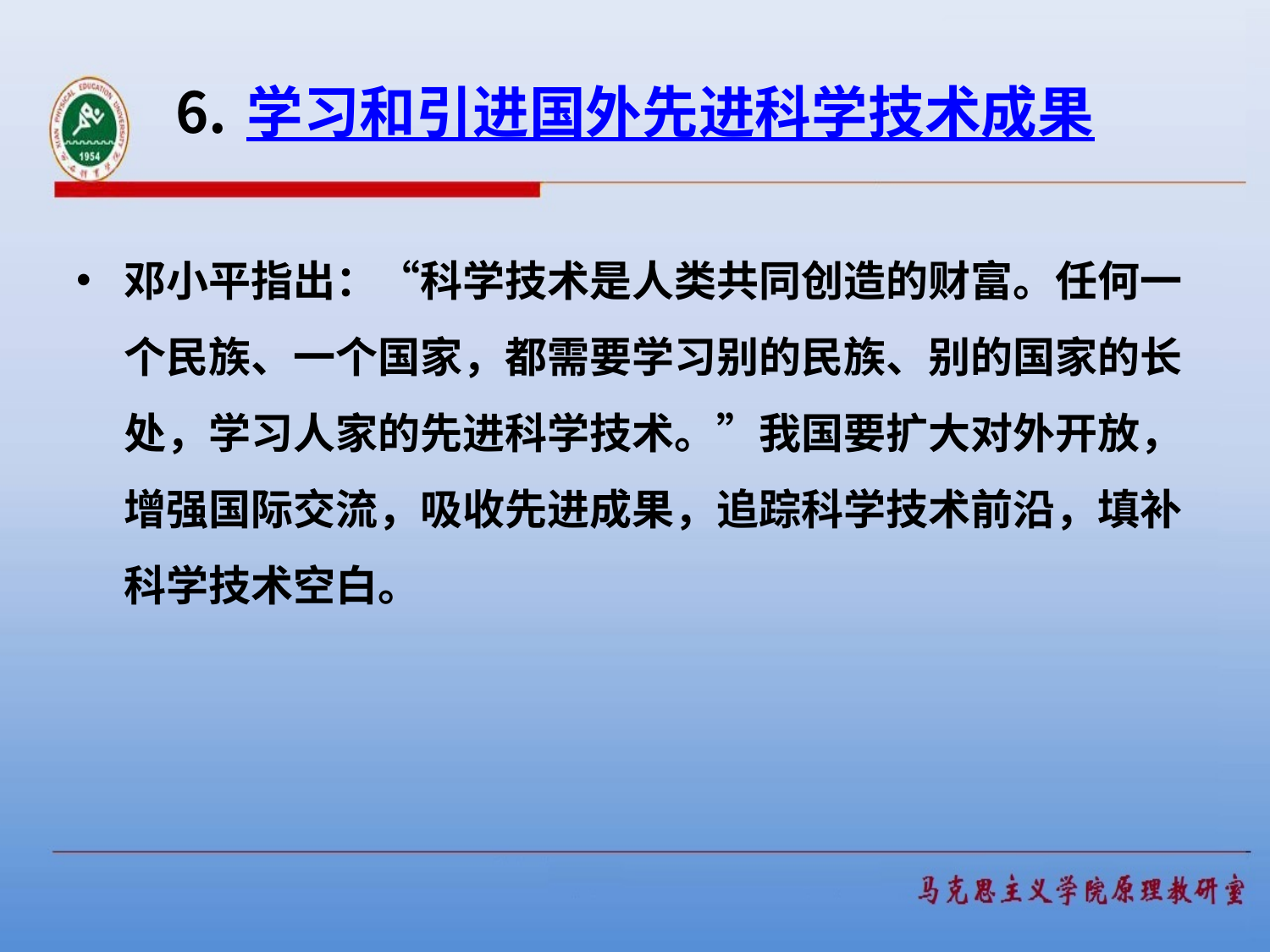

# 学习和引进国外先进科学技术成果
邓小平指出：“科学技术是人类共同创造的财富。任何一个民族、一个国家，都需要学习别的民族、别的国家的长处，学习人家的先进科学技术。”我国要扩大对外开放，增强国际交流，吸收先进成果，追踪科学技术前沿，填补科学技术空白。